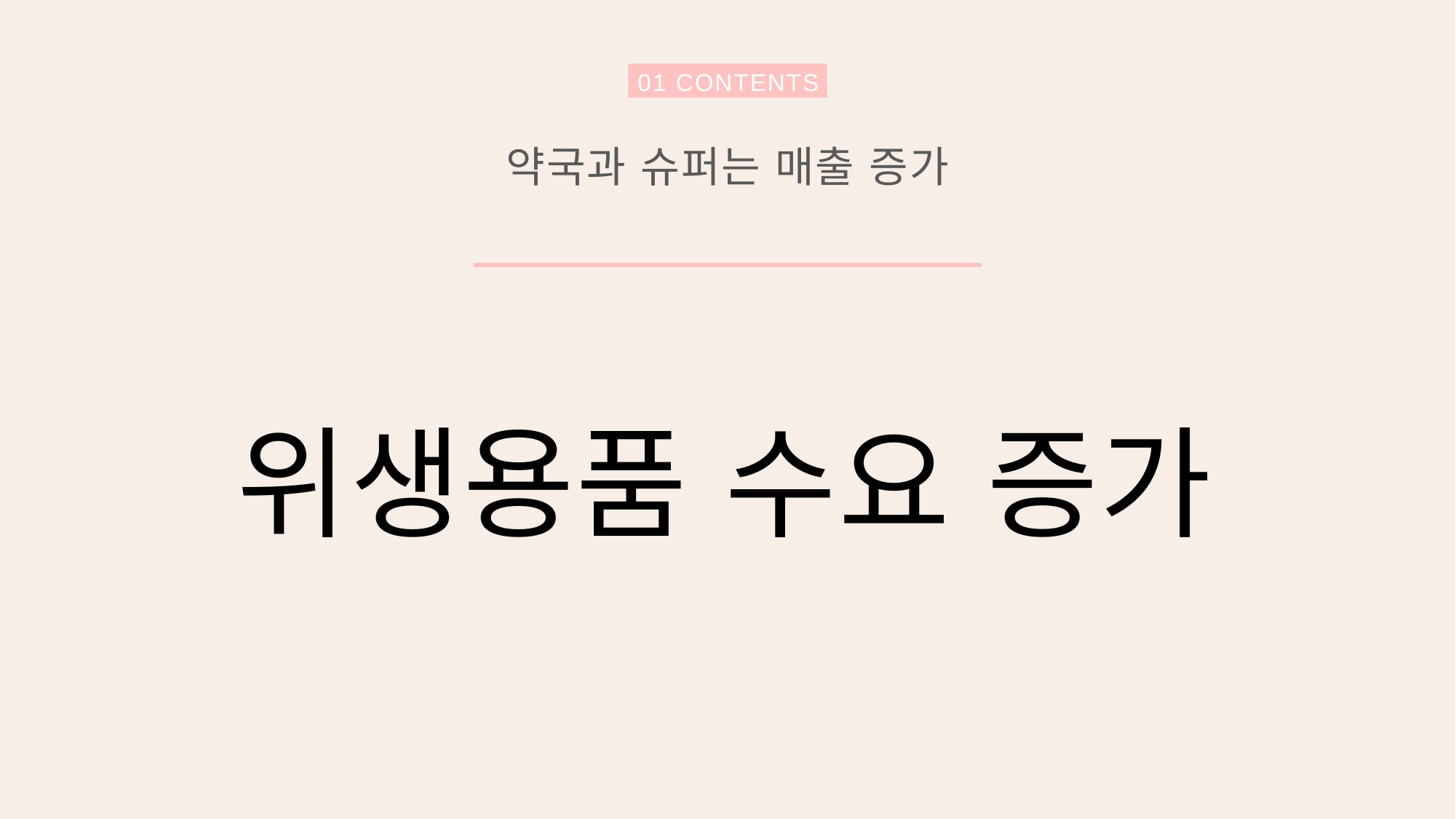

01 CONTENTS
약국과 슈퍼는 매출 증가
위생용품 수요 증가